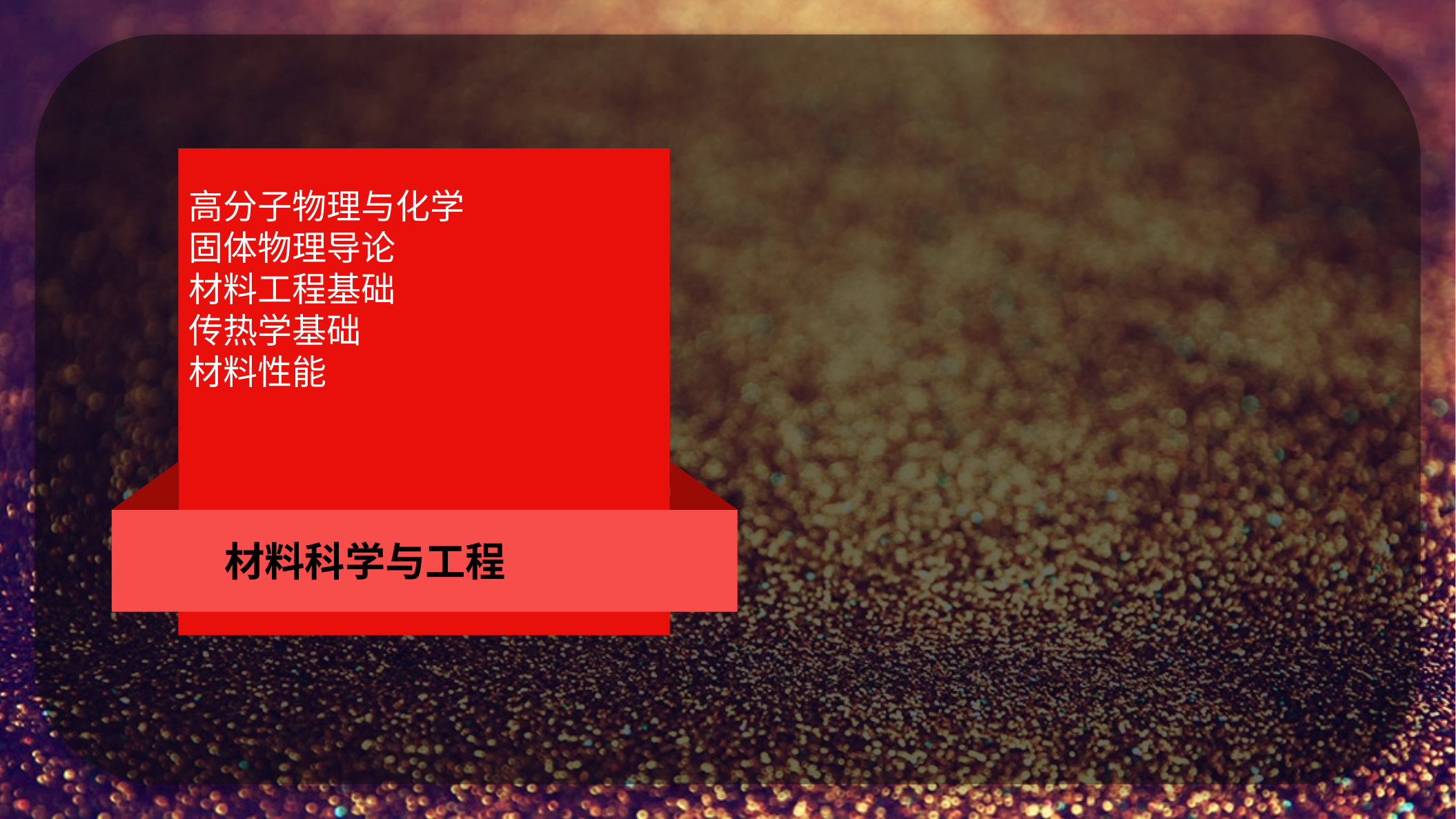

高分子物理与化学
固体物理导论
材料工程基础
传热学基础
材料性能

材料科学与工程